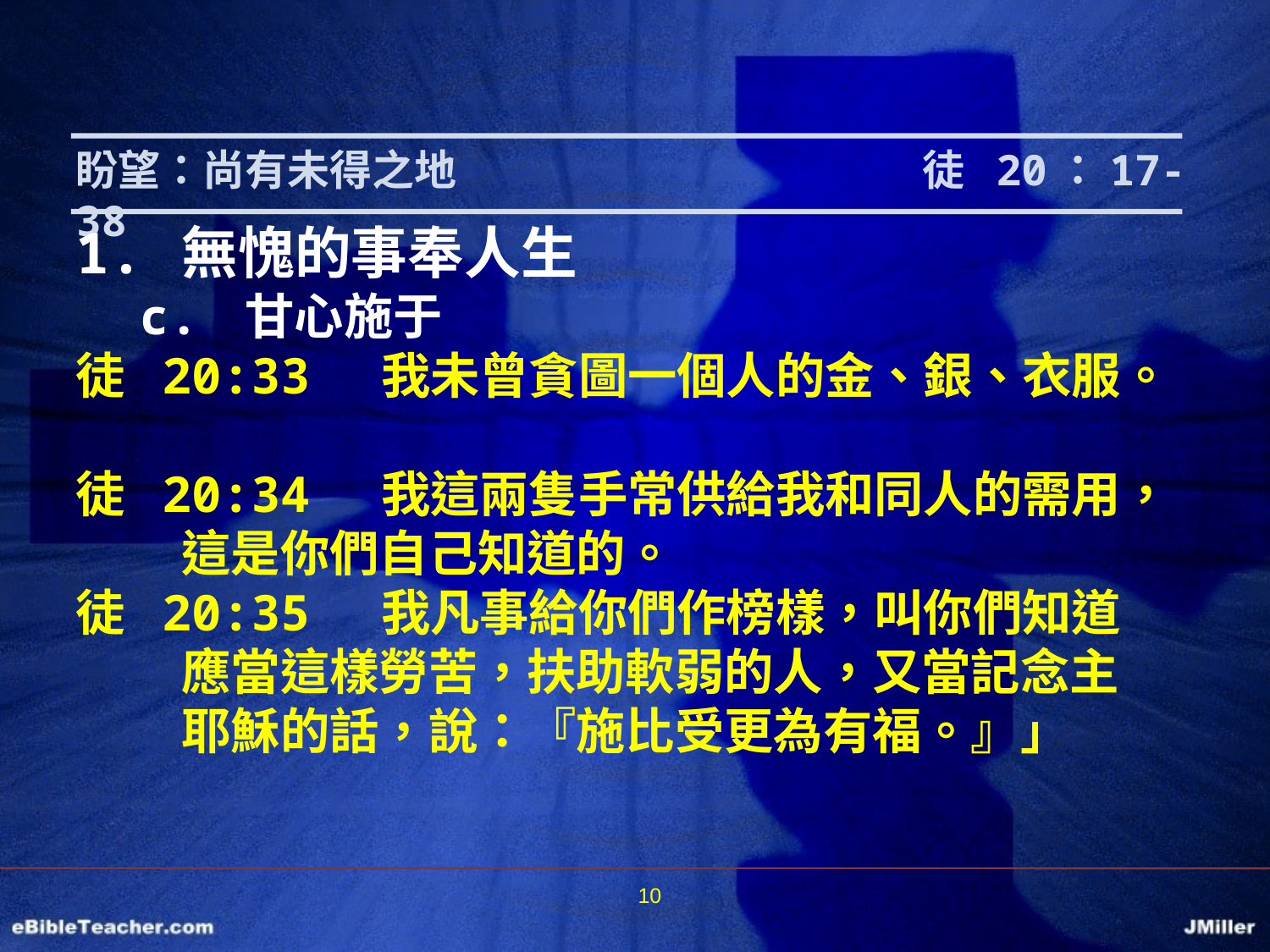

盼望：尚有未得之地			    徒 20：17-38
1.	無愧的事奉人生
c.	甘心施于
徒 20:33  我未曾貪圖一個人的金、銀、衣服。
徒 20:34  我這兩隻手常供給我和同人的需用，這是你們自己知道的。
徒 20:35  我凡事給你們作榜樣，叫你們知道應當這樣勞苦，扶助軟弱的人，又當記念主耶穌的話，說：『施比受更為有福。』」